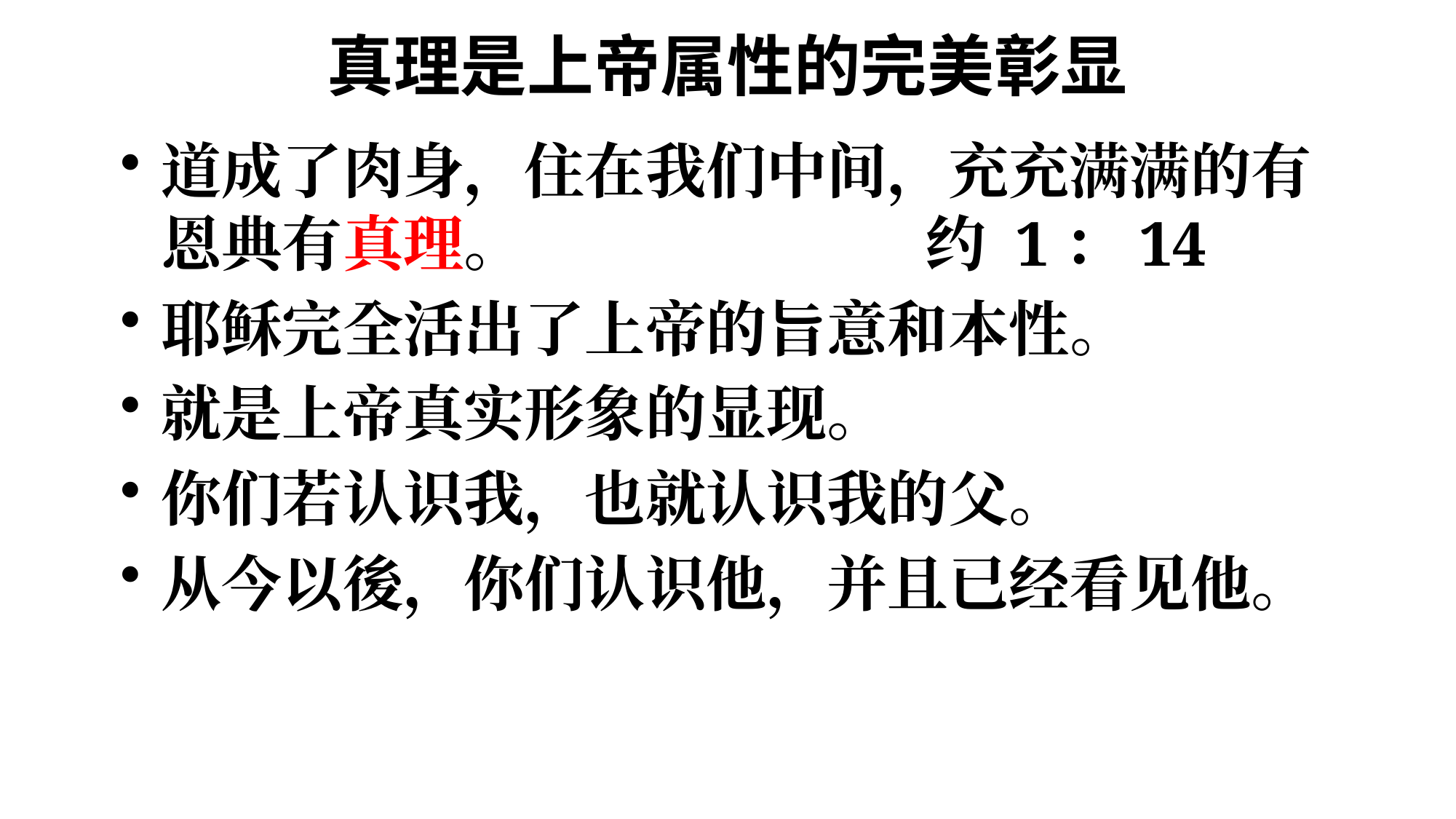

# 真理是上帝属性的完美彰显
道成了肉身，住在我们中间，充充满满的有恩典有真理。				约 1：14
耶稣完全活出了上帝的旨意和本性。
就是上帝真实形象的显现。
你们若认识我，也就认识我的父。
从今以後，你们认识他，并且已经看见他。